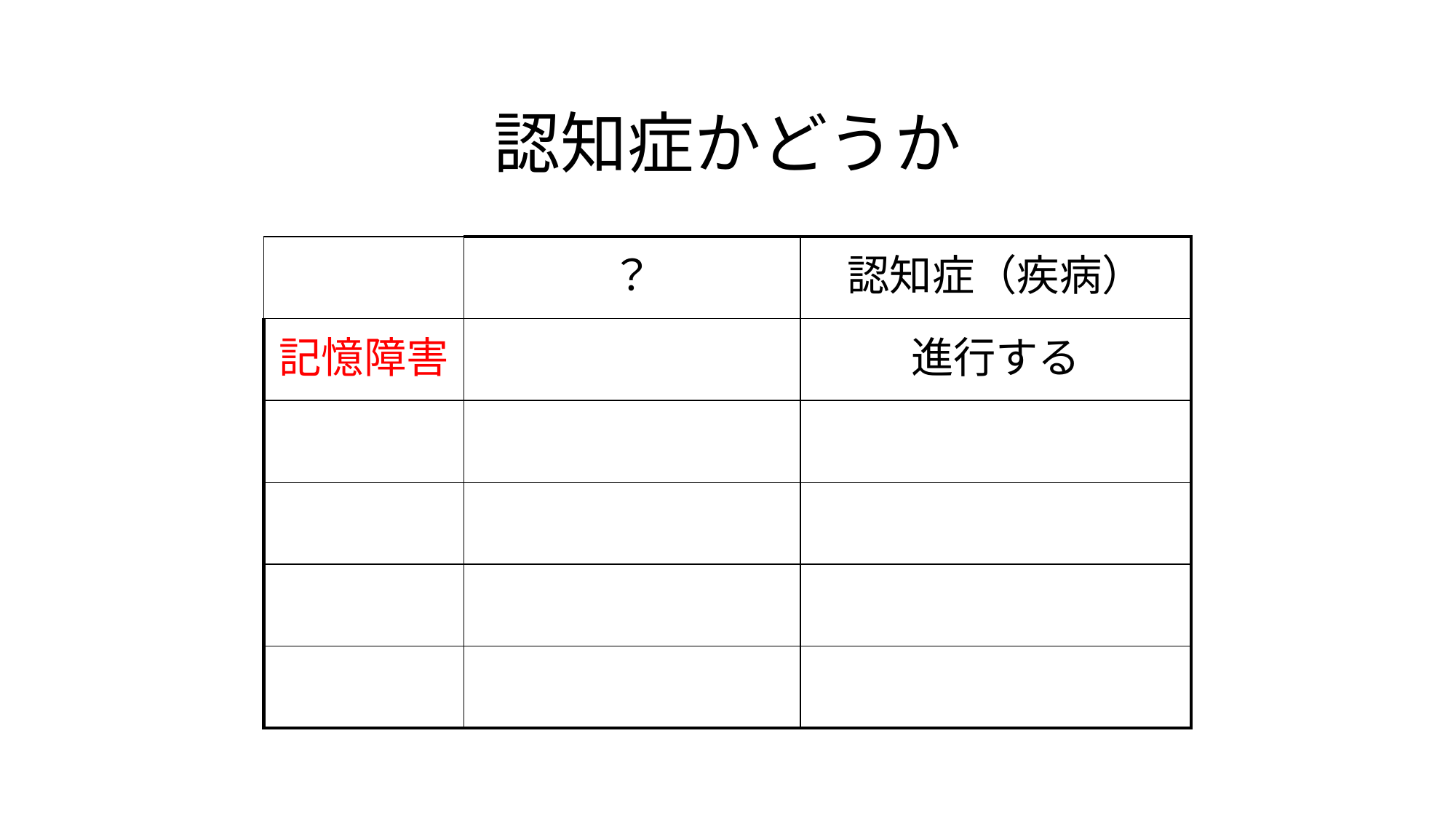

# 認知症かどうか
|  | ？ | 認知症（疾病） |
| --- | --- | --- |
| 記憶障害 |  | 進行する |
|  |  |  |
|  |  |  |
|  |  |  |
|  |  |  |